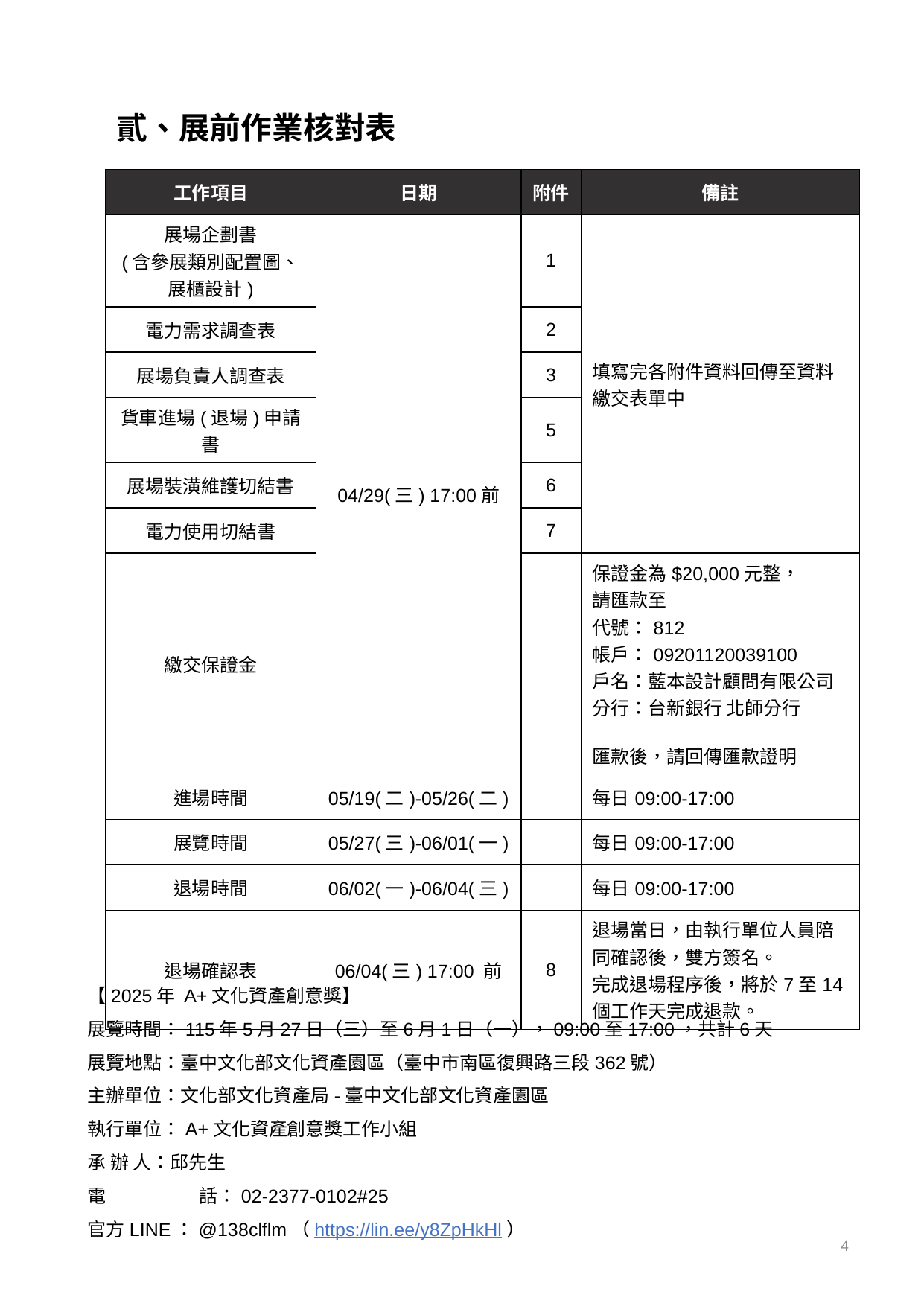

貳、展前作業核對表
| 工作項目 | 日期 | 附件 | 備註 |
| --- | --- | --- | --- |
| 展場企劃書 (含參展類別配置圖、展櫃設計) | 04/29(三) 17:00前 | 1 | 填寫完各附件資料回傳至資料繳交表單中 |
| 電力需求調查表 |  | 2 |  |
| 展場負責人調查表 |  | 3 |  |
| 貨車進場(退場)申請書 |  | 5 |  |
| 展場裝潢維護切結書 |  | 6 |  |
| 電力使用切結書 |  | 7 |  |
| 繳交保證金 |  |  | 保證金為$20,000元整， 請匯款至 代號：812 帳戶：09201120039100 戶名：藍本設計顧問有限公司 分行：台新銀行 北師分行 匯款後，請回傳匯款證明 |
| 進場時間 | 05/19(二)-05/26(二) |  | 每日09:00-17:00 |
| 展覽時間 | 05/27(三)-06/01(一) |  | 每日09:00-17:00 |
| 退場時間 | 06/02(一)-06/04(三) |  | 每日09:00-17:00 |
| 退場確認表 | 06/04(三) 17:00 前 | 8 | 退場當日，由執行單位人員陪同確認後，雙方簽名。 完成退場程序後，將於7至14個工作天完成退款。 |
【2025年 A+文化資產創意獎】
展覽時間：115年5月27日（三）至6月1日（一），09:00至17:00，共計6天
展覽地點：臺中文化部文化資產園區（臺中市南區復興路三段362號）
主辦單位：文化部文化資產局-臺中文化部文化資產園區
執行單位：A+文化資產創意獎工作小組
承 辦 人：邱先生
電	話：02-2377-0102#25
官方LINE：@138clflm（https://lin.ee/y8ZpHkHl）
4